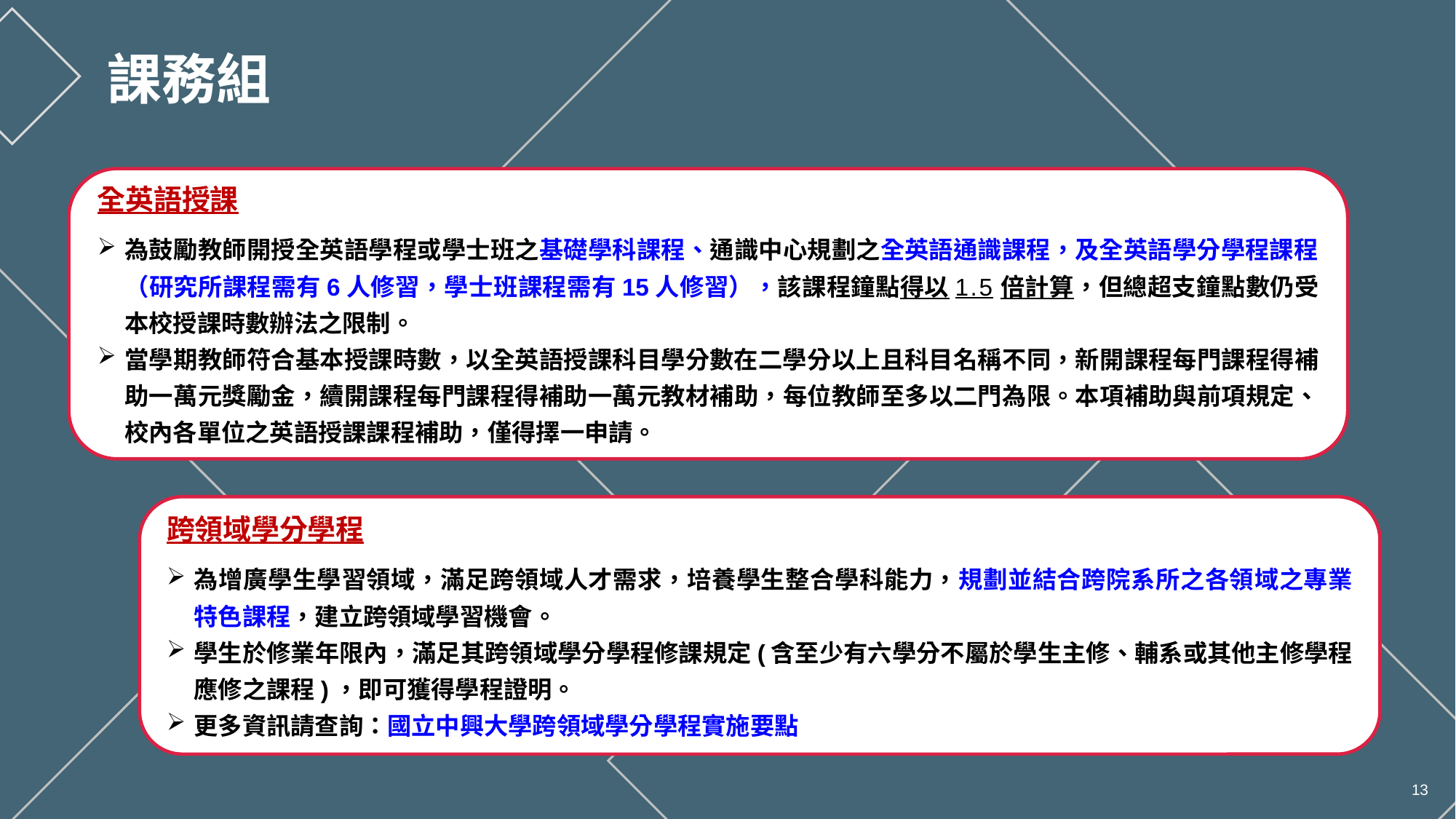

課務組
全英語授課
為鼓勵教師開授全英語學程或學士班之基礎學科課程、通識中心規劃之全英語通識課程，及全英語學分學程課程（研究所課程需有6人修習，學士班課程需有15人修習），該課程鐘點得以1.5倍計算，但總超支鐘點數仍受本校授課時數辦法之限制。
當學期教師符合基本授課時數，以全英語授課科目學分數在二學分以上且科目名稱不同，新開課程每門課程得補助一萬元獎勵金，續開課程每門課程得補助一萬元教材補助，每位教師至多以二門為限。本項補助與前項規定、校內各單位之英語授課課程補助，僅得擇一申請。
跨領域學分學程
為增廣學生學習領域，滿足跨領域人才需求，培養學生整合學科能力，規劃並結合跨院系所之各領域之專業特色課程，建立跨領域學習機會。
學生於修業年限內，滿足其跨領域學分學程修課規定(含至少有六學分不屬於學生主修、輔系或其他主修學程應修之課程)，即可獲得學程證明。
更多資訊請查詢：國立中興大學跨領域學分學程實施要點
13